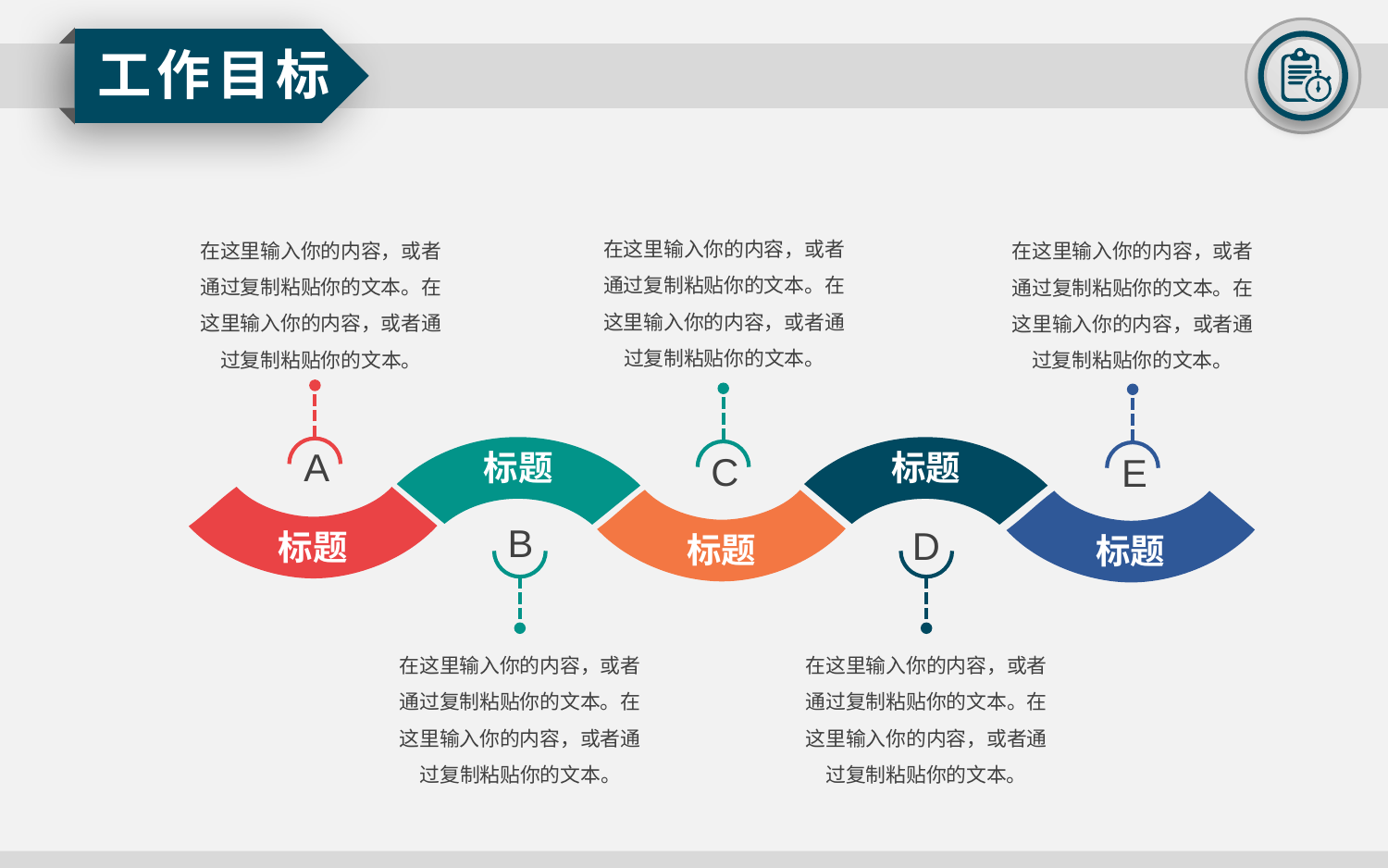

延时
工作目标
在这里输入你的内容，或者通过复制粘贴你的文本。在这里输入你的内容，或者通过复制粘贴你的文本。

C
标题
在这里输入你的内容，或者通过复制粘贴你的文本。在这里输入你的内容，或者通过复制粘贴你的文本。

A
标题
在这里输入你的内容，或者通过复制粘贴你的文本。在这里输入你的内容，或者通过复制粘贴你的文本。

E
标题
标题
B

在这里输入你的内容，或者通过复制粘贴你的文本。在这里输入你的内容，或者通过复制粘贴你的文本。
标题
D

在这里输入你的内容，或者通过复制粘贴你的文本。在这里输入你的内容，或者通过复制粘贴你的文本。